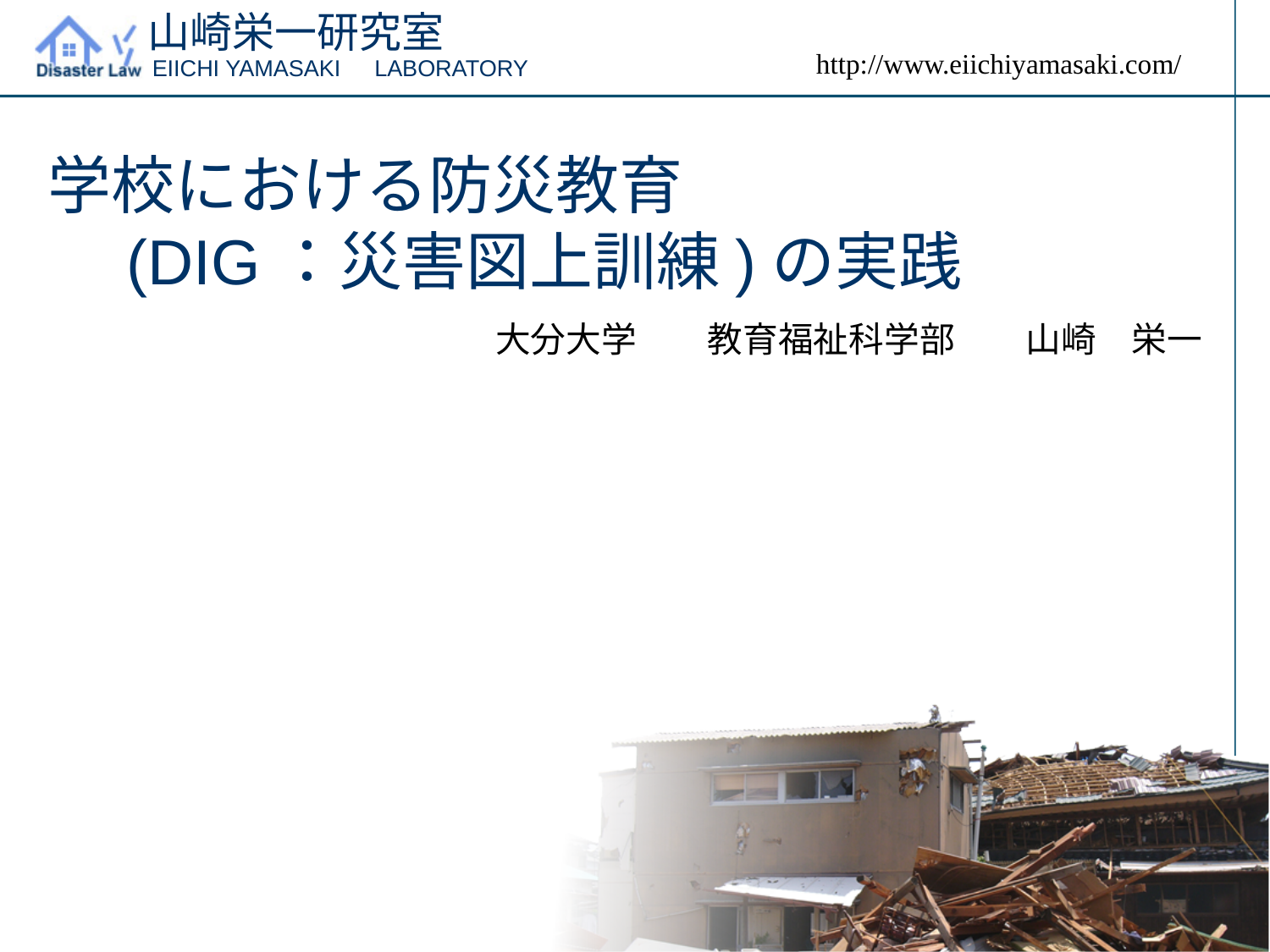

# 学校における防災教育 　(DIG：災害図上訓練)の実践
大分大学　　教育福祉科学部　　山崎　栄一